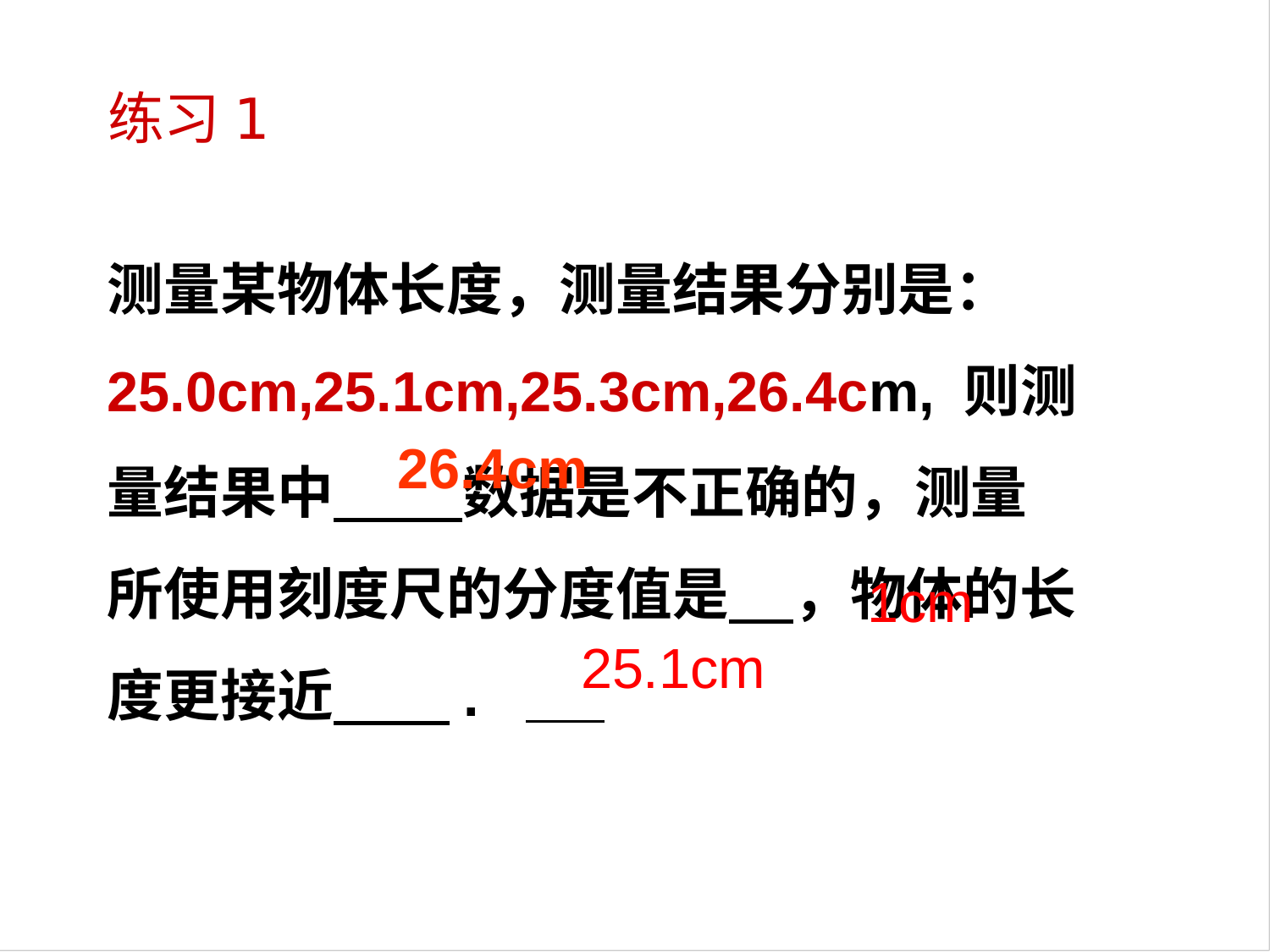

练习1
测量某物体长度，测量结果分别是：25.0cm,25.1cm,25.3cm,26.4cm, 则测量结果中          数据是不正确的，测量所使用刻度尺的分度值是     ，物体的长度更接近         .
26.4cm
1cm
25.1cm